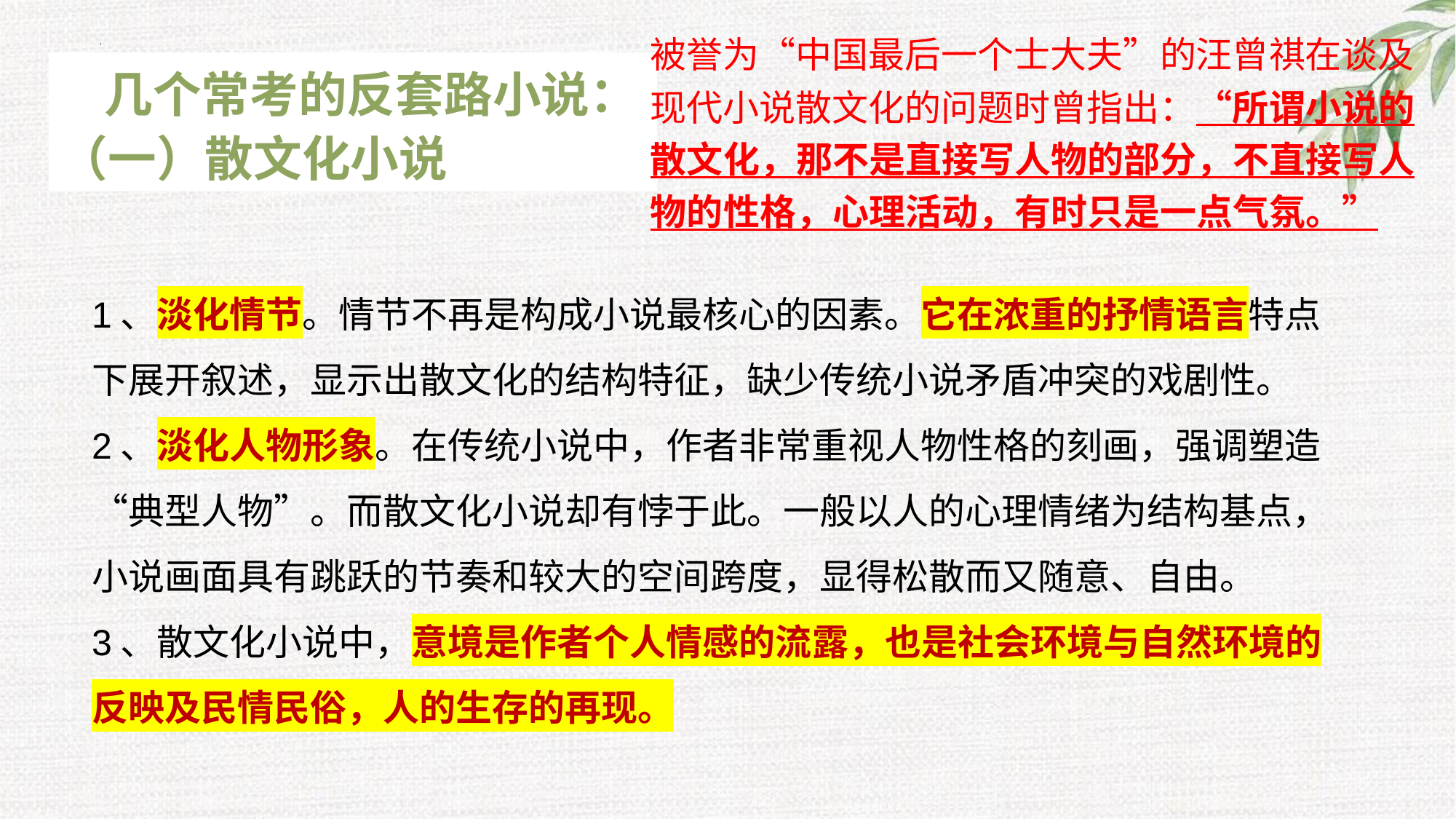

被誉为“中国最后一个士大夫”的汪曾祺在谈及现代小说散文化的问题时曾指出：“所谓小说的散文化，那不是直接写人物的部分，不直接写人物的性格，心理活动，有时只是一点气氛。”
   几个常考的反套路小说：
（一）散文化小说
1、淡化情节。情节不再是构成小说最核心的因素。它在浓重的抒情语言特点下展开叙述，显示出散文化的结构特征，缺少传统小说矛盾冲突的戏剧性。
2、淡化人物形象。在传统小说中，作者非常重视人物性格的刻画，强调塑造“典型人物”。而散文化小说却有悖于此。一般以人的心理情绪为结构基点，小说画面具有跳跃的节奏和较大的空间跨度，显得松散而又随意、自由。
3、散文化小说中，意境是作者个人情感的流露，也是社会环境与自然环境的反映及民情民俗，人的生存的再现。